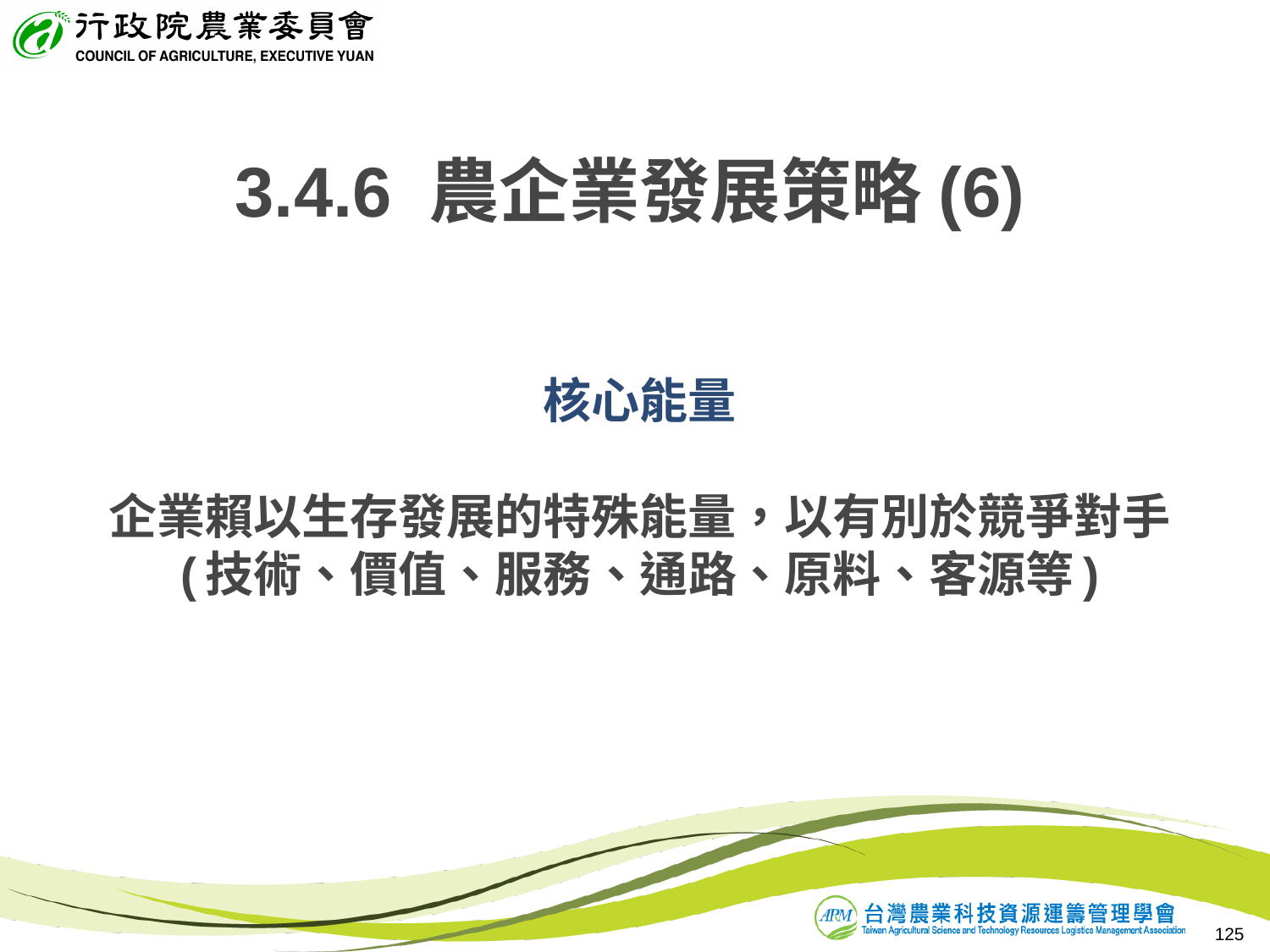

3.4.6 農企業發展策略(6)
# 核心能量 企業賴以生存發展的特殊能量，以有別於競爭對手 (技術、價值、服務、通路、原料、客源等)
125